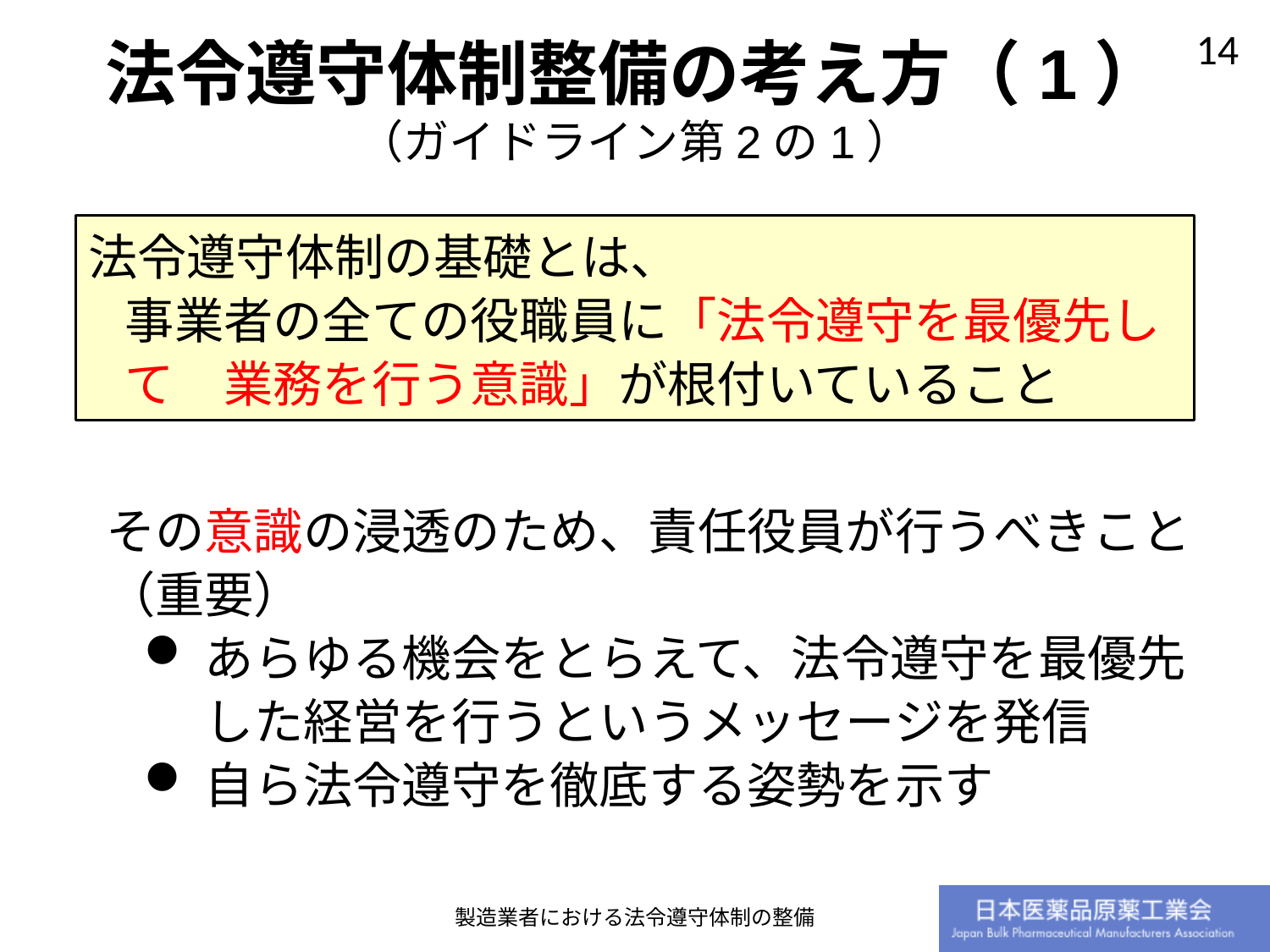

法令遵守体制整備の考え方（1）
（ガイドライン第2の1）
法令遵守体制の基礎とは、
事業者の全ての役職員に「法令遵守を最優先して　業務を行う意識」が根付いていること
その意識の浸透のため、責任役員が行うべきこと
（重要）
あらゆる機会をとらえて、法令遵守を最優先した経営を行うというメッセージを発信
自ら法令遵守を徹底する姿勢を示す
製造業者における法令遵守体制の整備